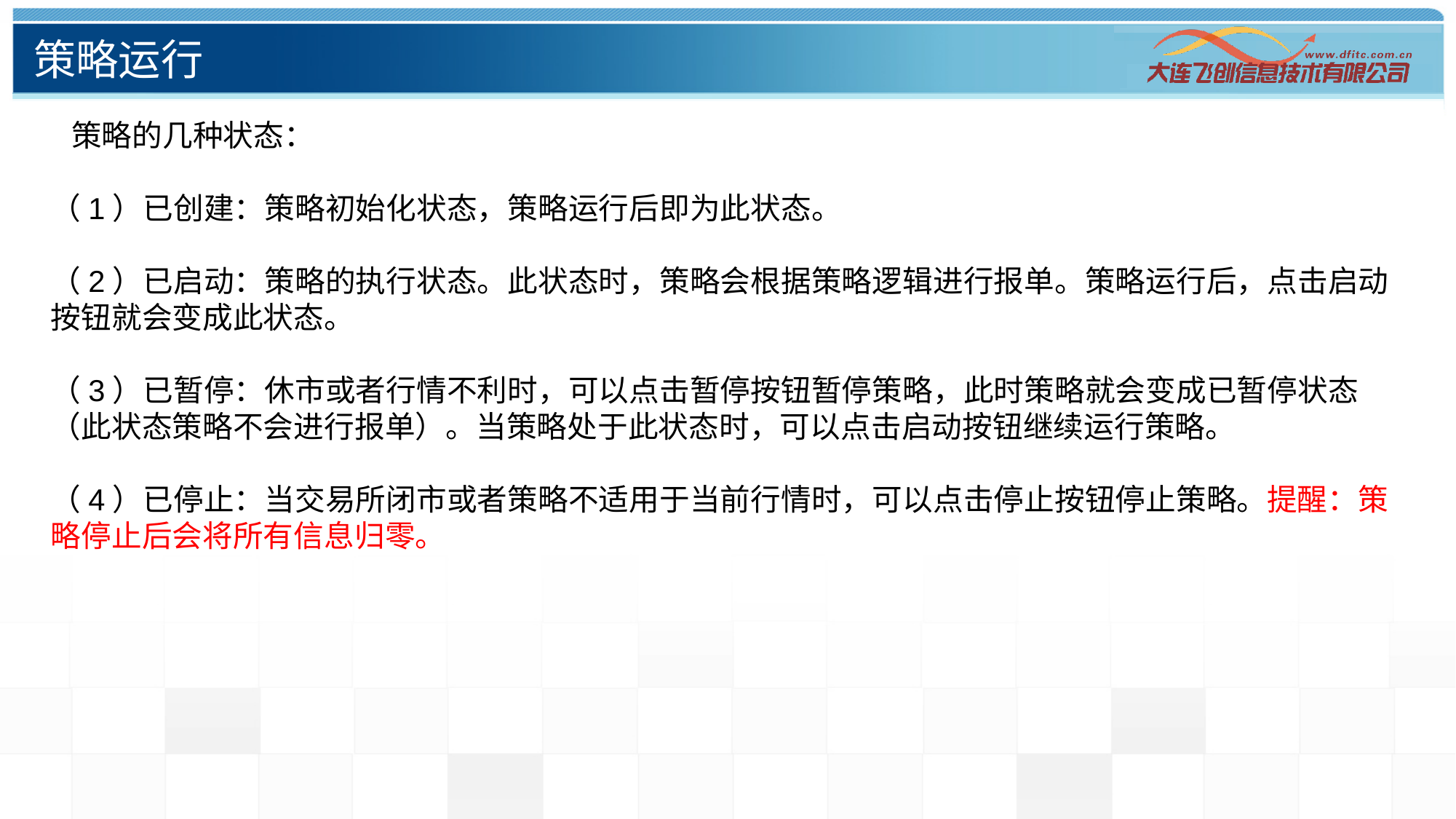

策略运行
  策略的几种状态：

（1）已创建：策略初始化状态，策略运行后即为此状态。

（2）已启动：策略的执行状态。此状态时，策略会根据策略逻辑进行报单。策略运行后，点击启动按钮就会变成此状态。

（3）已暂停：休市或者行情不利时，可以点击暂停按钮暂停策略，此时策略就会变成已暂停状态（此状态策略不会进行报单）。当策略处于此状态时，可以点击启动按钮继续运行策略。

（4）已停止：当交易所闭市或者策略不适用于当前行情时，可以点击停止按钮停止策略。提醒：策略停止后会将所有信息归零。